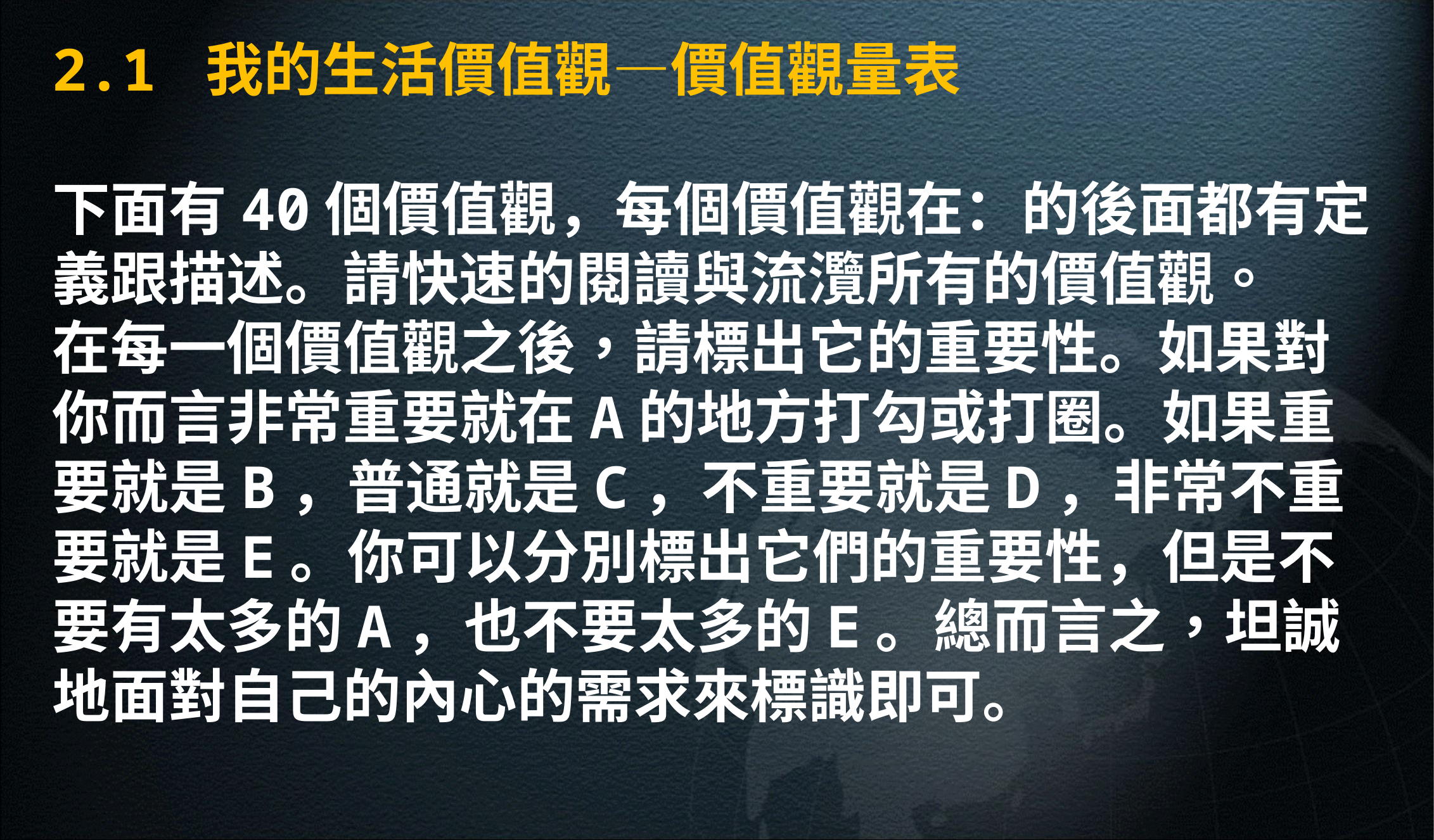

2.1 我的生活價值觀—價值觀量表

下面有40個價值觀，每個價值觀在：的後面都有定義跟描述。請快速的閱讀與流灠所有的價值觀。
在每一個價值觀之後，請標出它的重要性。如果對你而言非常重要就在A的地方打勾或打圈。如果重要就是B，普通就是C，不重要就是D，非常不重要就是E。你可以分別標出它們的重要性，但是不要有太多的A，也不要太多的E。總而言之，坦誠地面對自己的內心的需求來標識即可。